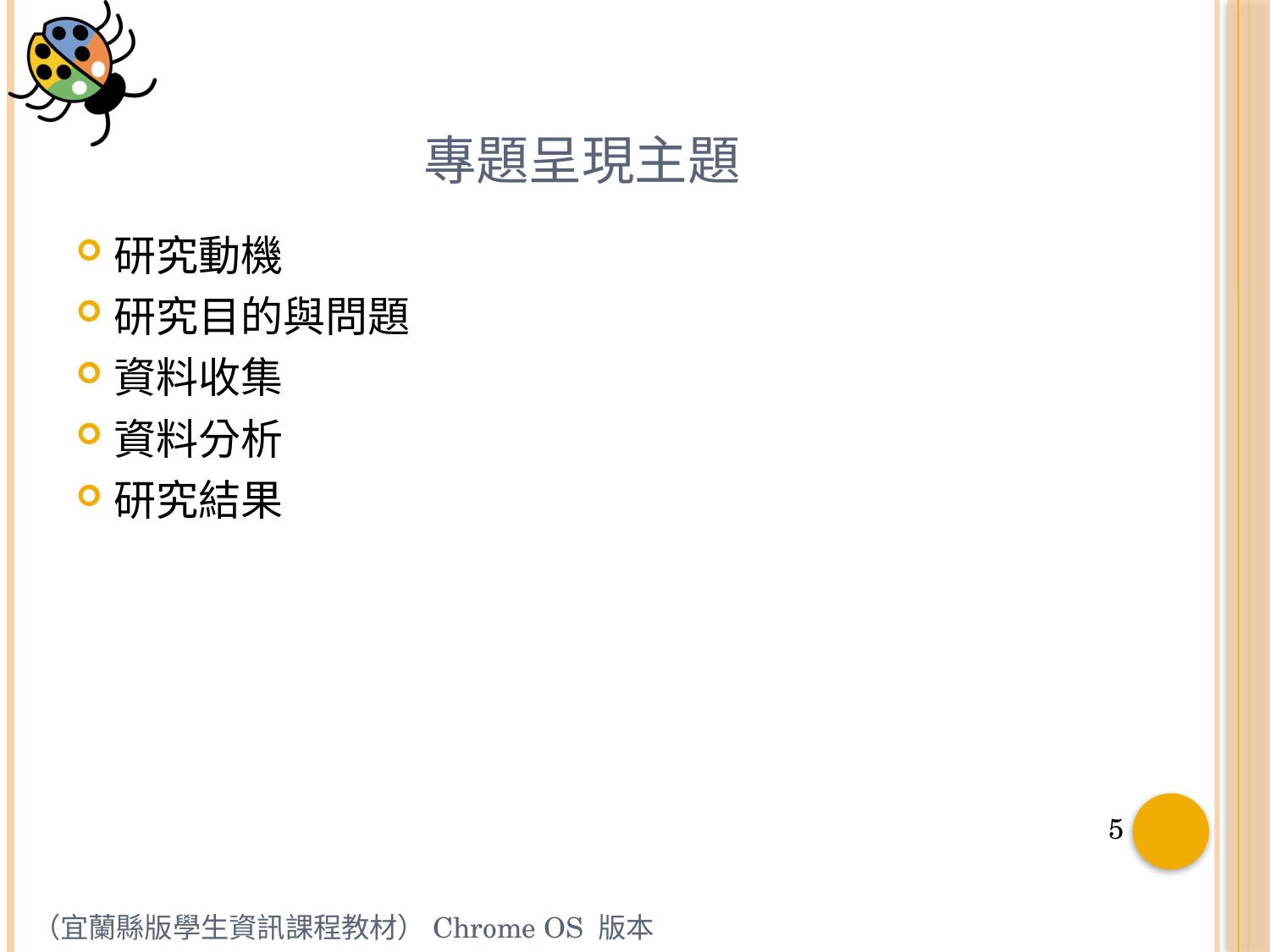

# 專題呈現主題
研究動機
研究目的與問題
資料收集
資料分析
研究結果
（宜蘭縣版學生資訊課程教材）Chrome OS 版本